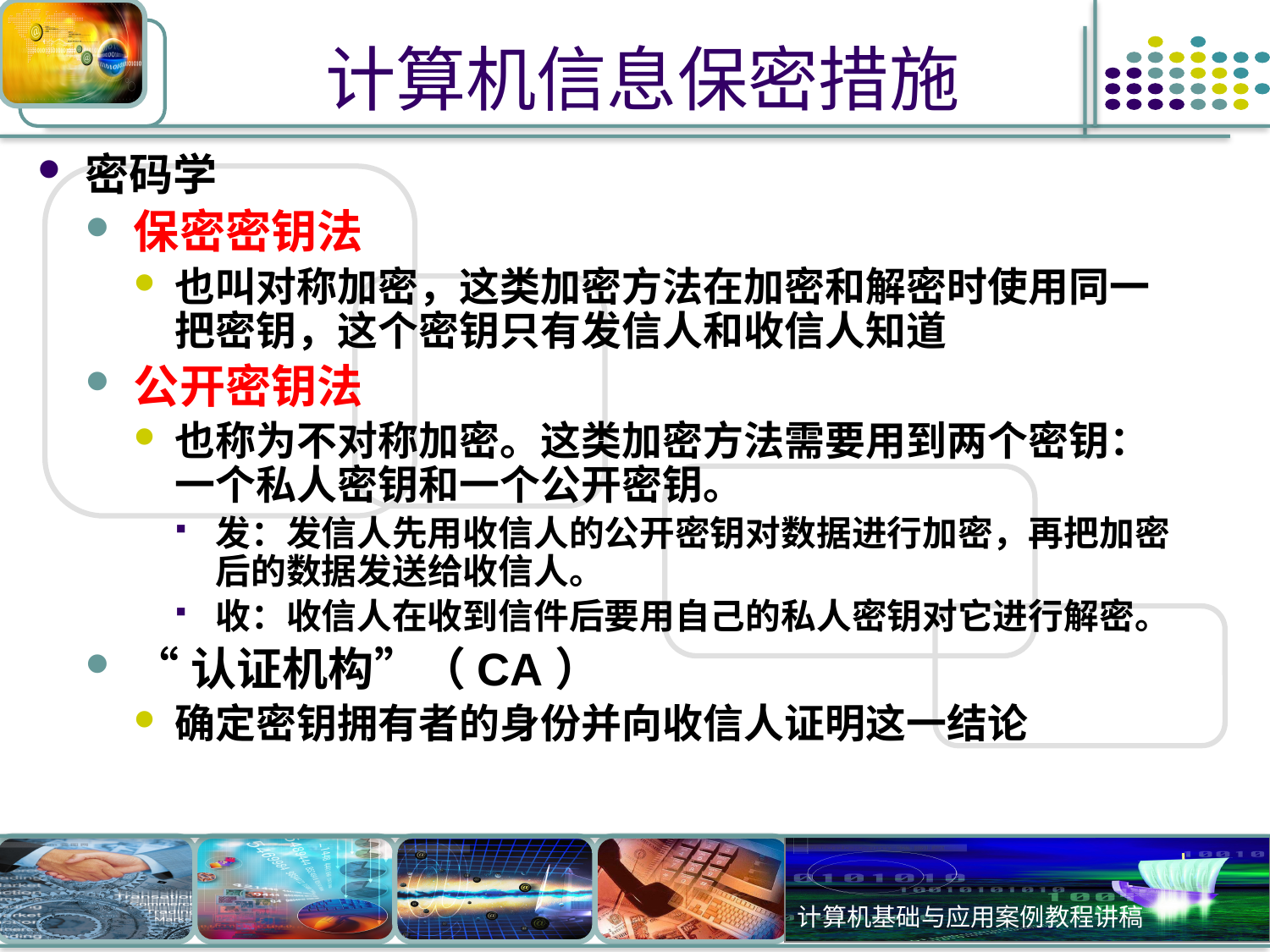

# 计算机信息保密措施
密码学
保密密钥法
也叫对称加密，这类加密方法在加密和解密时使用同一把密钥，这个密钥只有发信人和收信人知道
公开密钥法
也称为不对称加密。这类加密方法需要用到两个密钥：一个私人密钥和一个公开密钥。
发：发信人先用收信人的公开密钥对数据进行加密，再把加密后的数据发送给收信人。
收：收信人在收到信件后要用自己的私人密钥对它进行解密。
“认证机构”（CA）
确定密钥拥有者的身份并向收信人证明这一结论